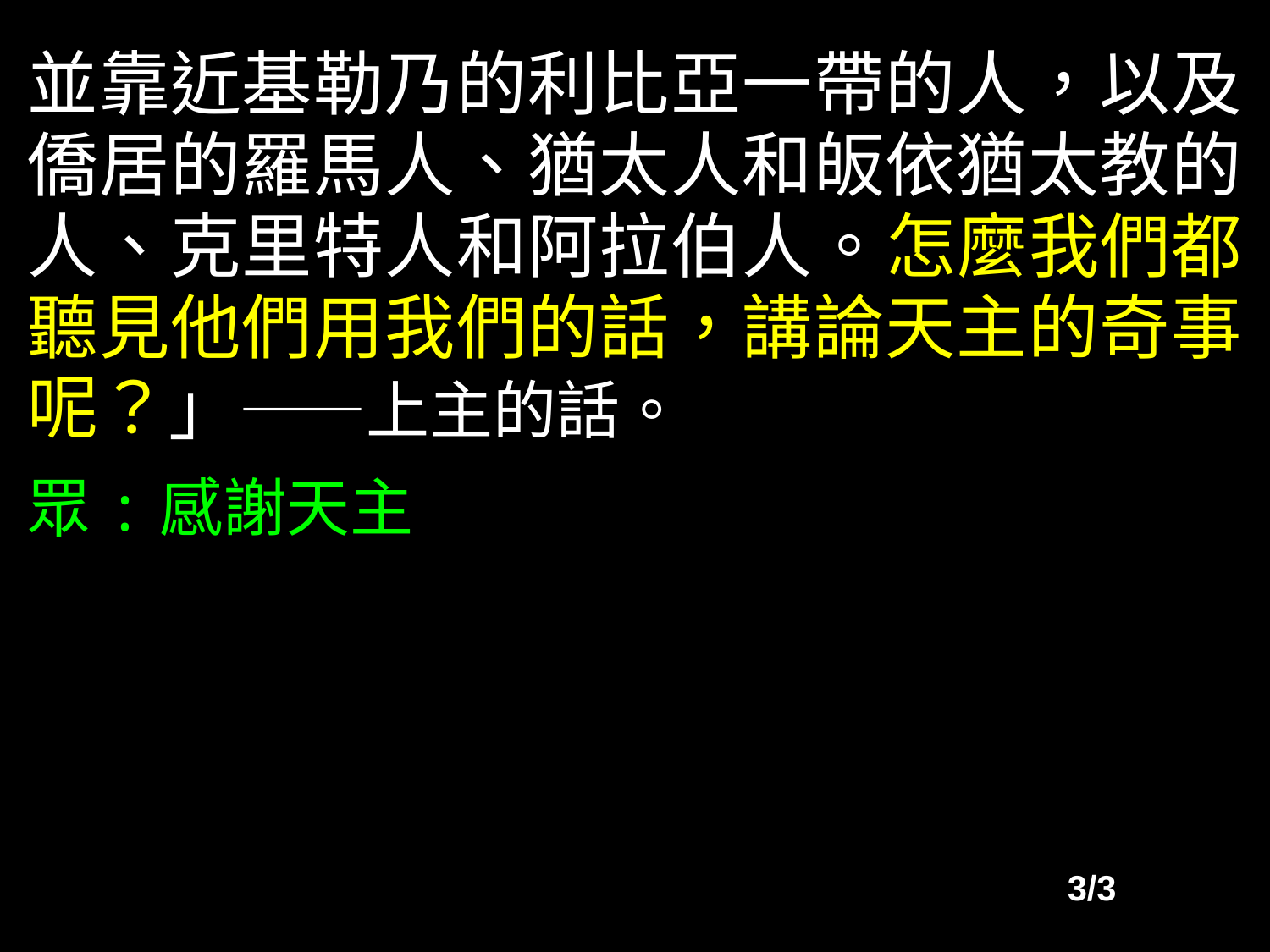

並靠近基勒乃的利比亞一帶的人，以及僑居的羅馬人、猶太人和皈依猶太教的人、克里特人和阿拉伯人。怎麼我們都聽見他們用我們的話，講論天主的奇事呢？」——上主的話。
眾:感謝天主
3/3